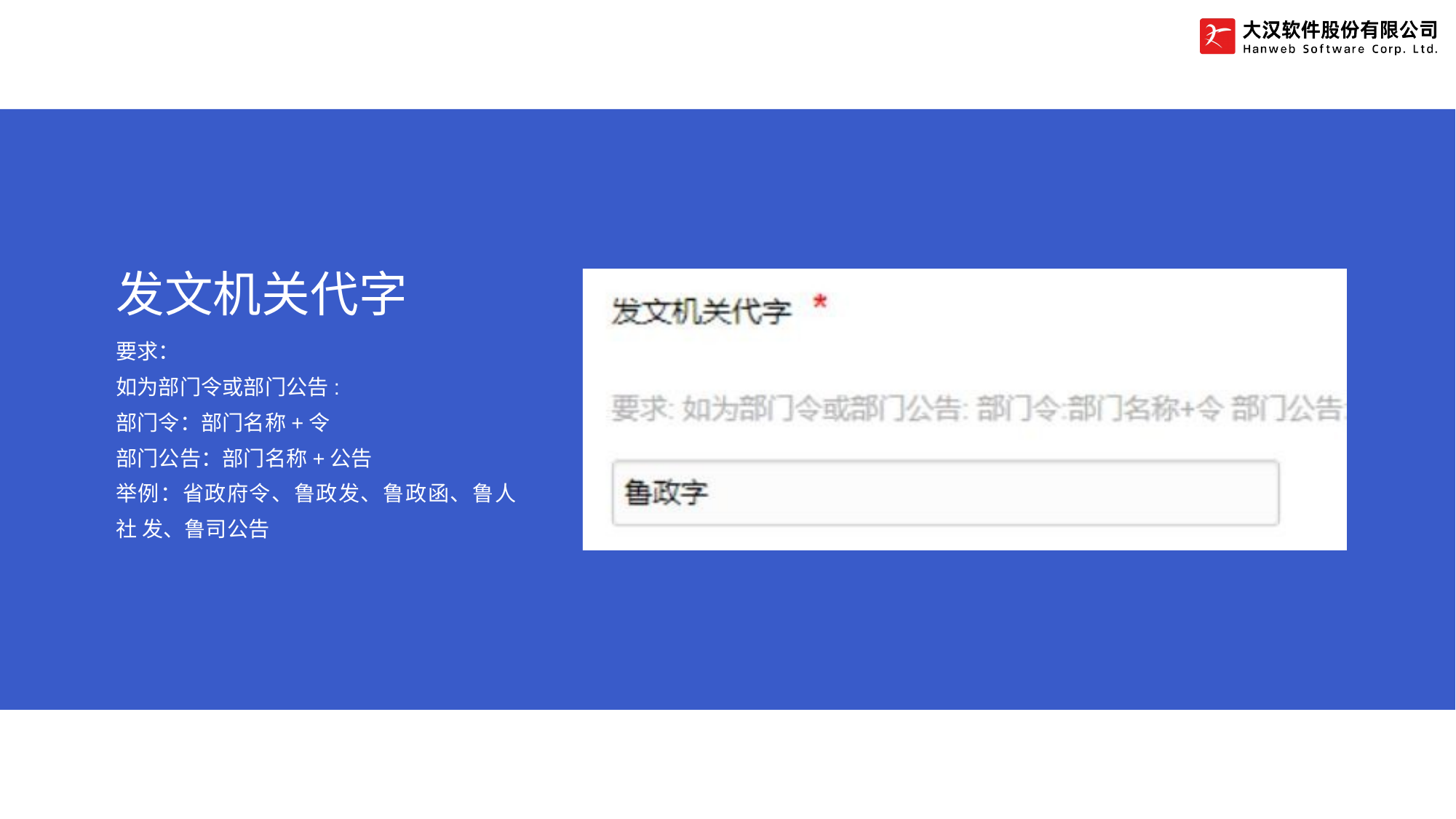

# 发文机关代字

要求：
如为部门令或部门公告:
部门令：部门名称+令
部门公告：部门名称+公告
举例：省政府令、鲁政发、鲁政函、鲁人社 发、鲁司公告